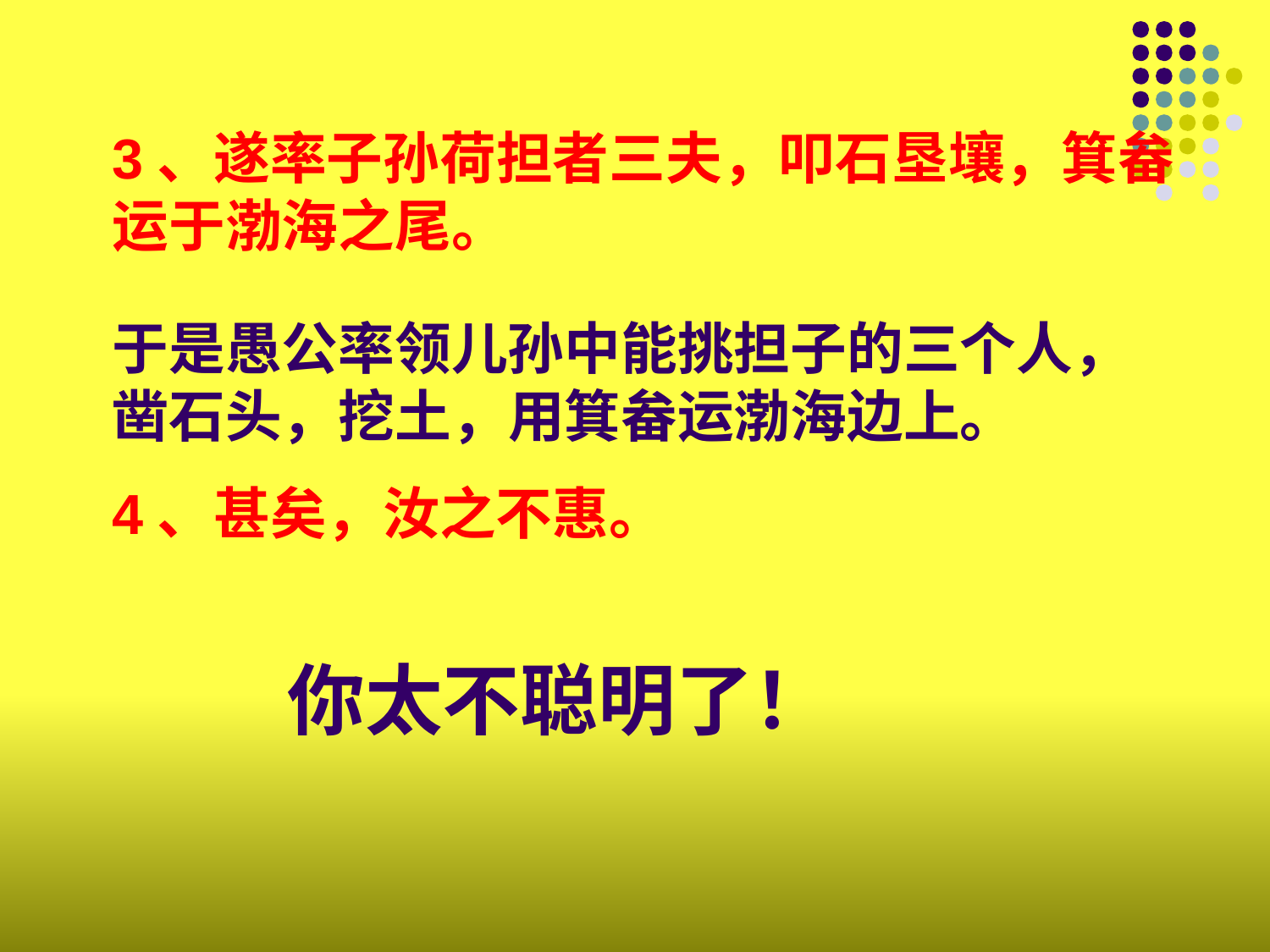

3、遂率子孙荷担者三夫，叩石垦壤，箕畚运于渤海之尾。

4、甚矣，汝之不惠。
于是愚公率领儿孙中能挑担子的三个人，凿石头，挖土，用箕畚运渤海边上。
你太不聪明了！